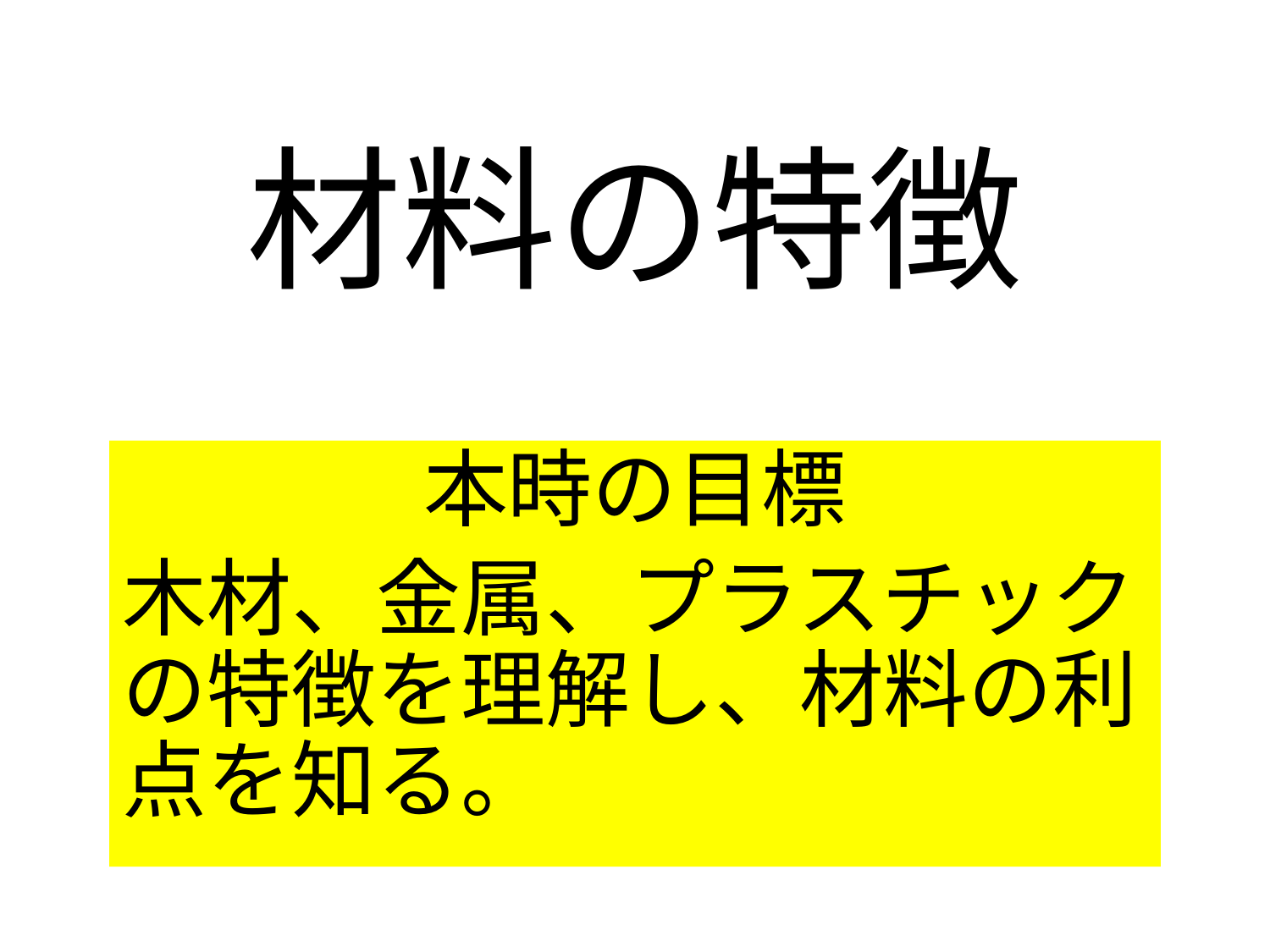

# 材料の特徴
本時の目標
木材、金属、プラスチックの特徴を理解し、材料の利点を知る。